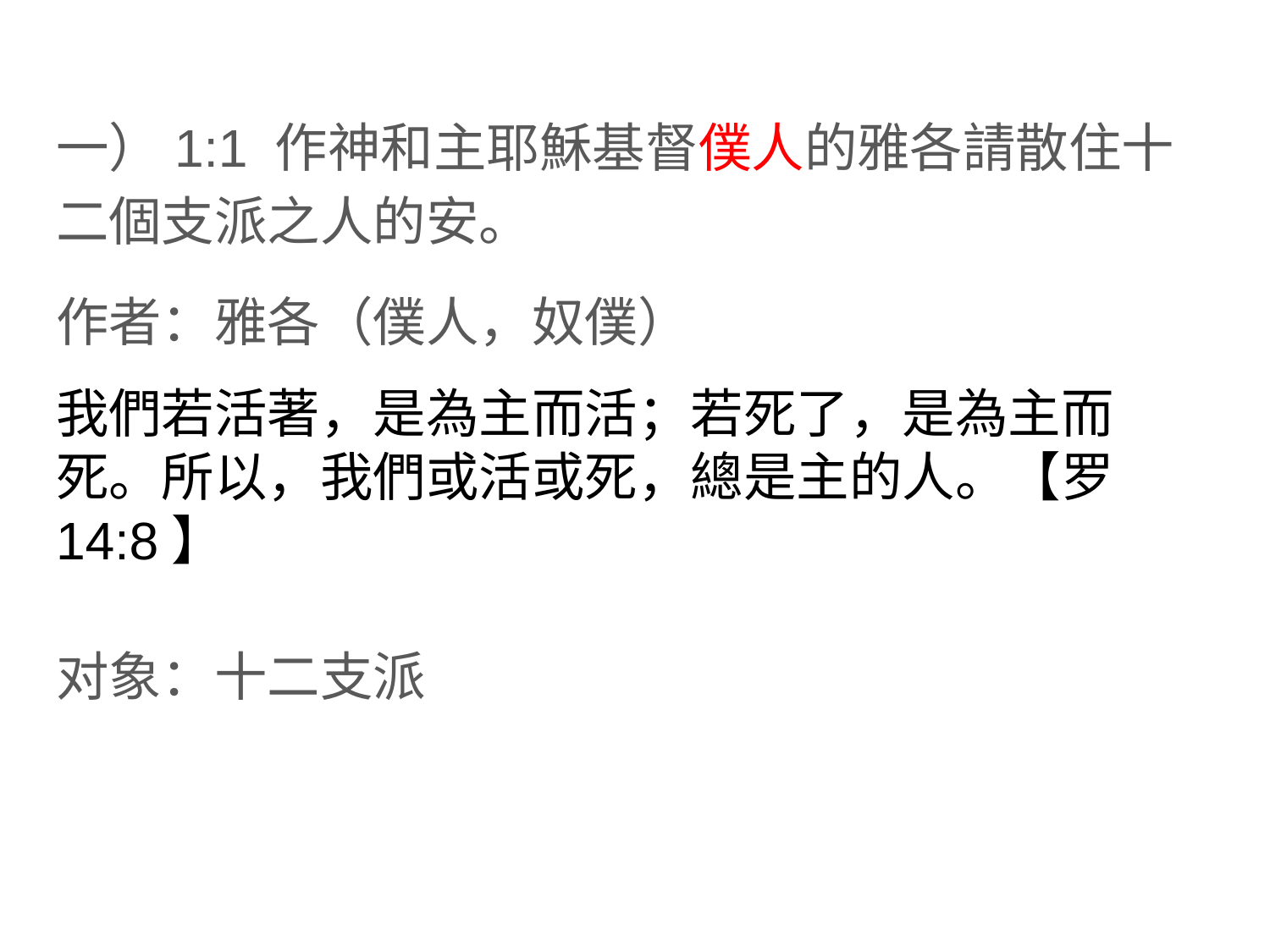

一）1:1 作神和主耶穌基督僕人的雅各請散住十二個支派之人的安。
作者：雅各（僕人，奴僕）
我們若活著，是為主而活；若死了，是為主而死。所以，我們或活或死，總是主的人。【罗14:8】

对象：十二支派